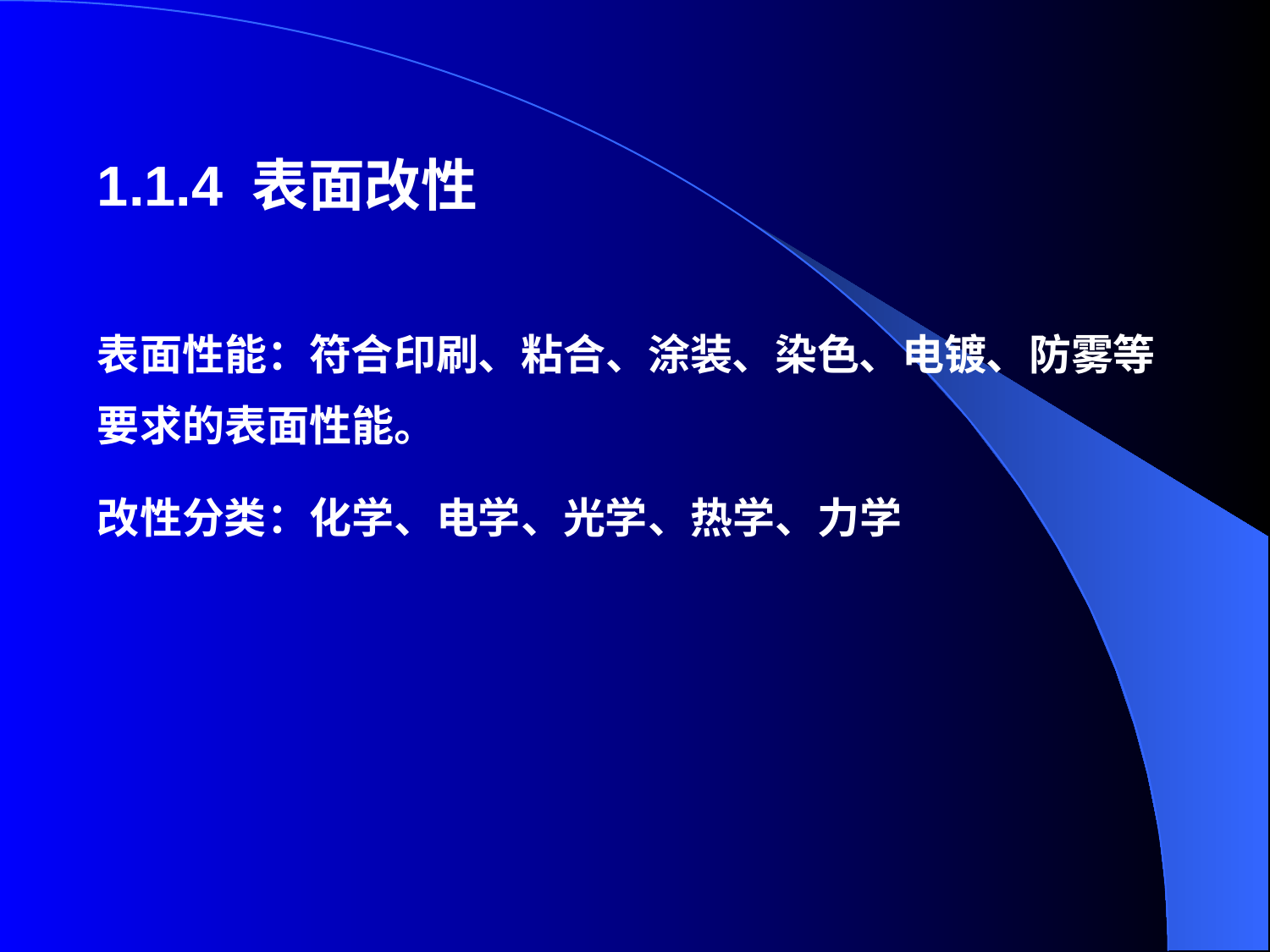

1.1.4 表面改性

表面性能：符合印刷、粘合、涂装、染色、电镀、防雾等要求的表面性能。
改性分类：化学、电学、光学、热学、力学